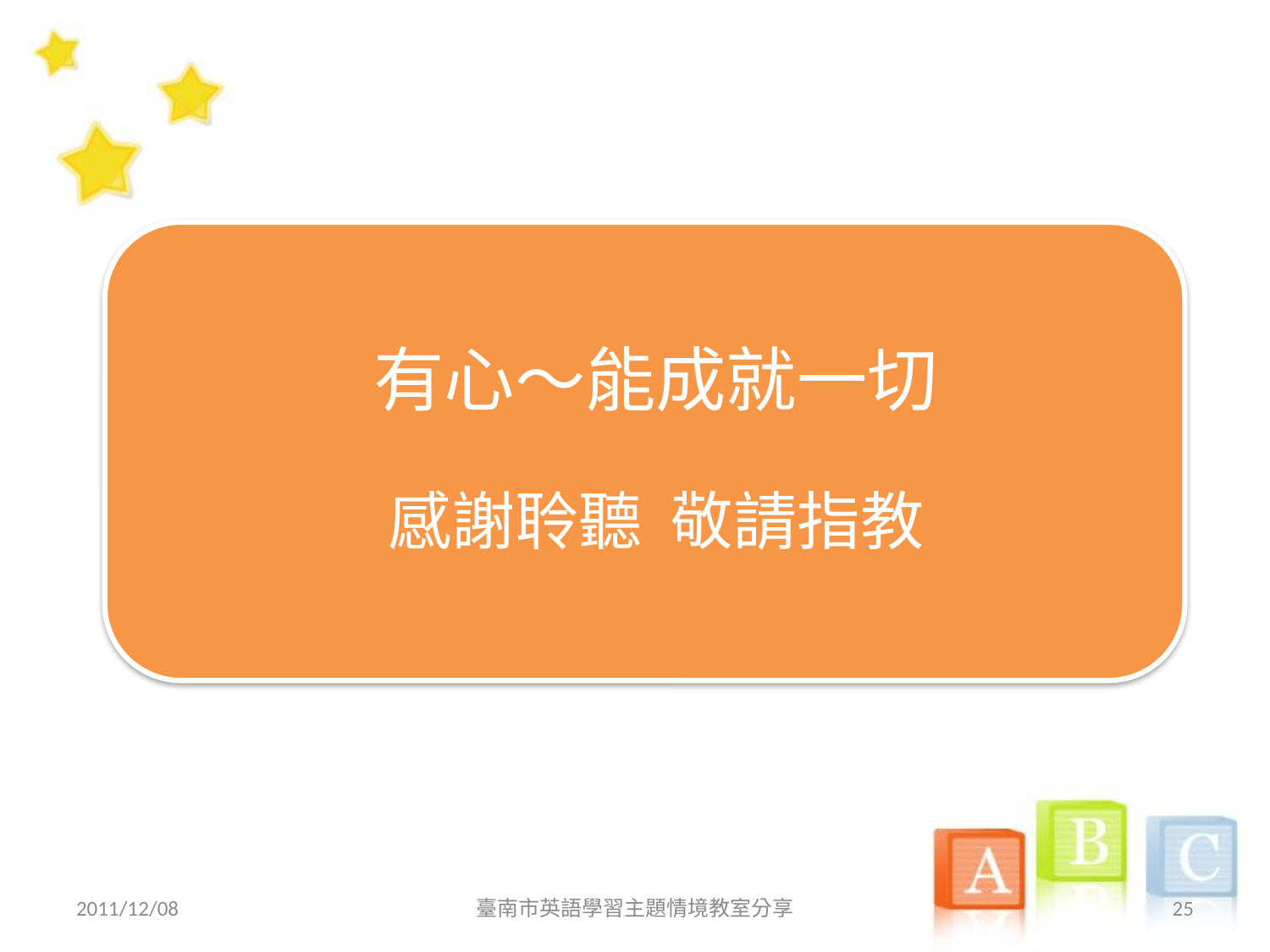

#
有心～能成就一切

感謝聆聽  敬請指教
2011/12/08
臺南市英語學習主題情境教室分享
25